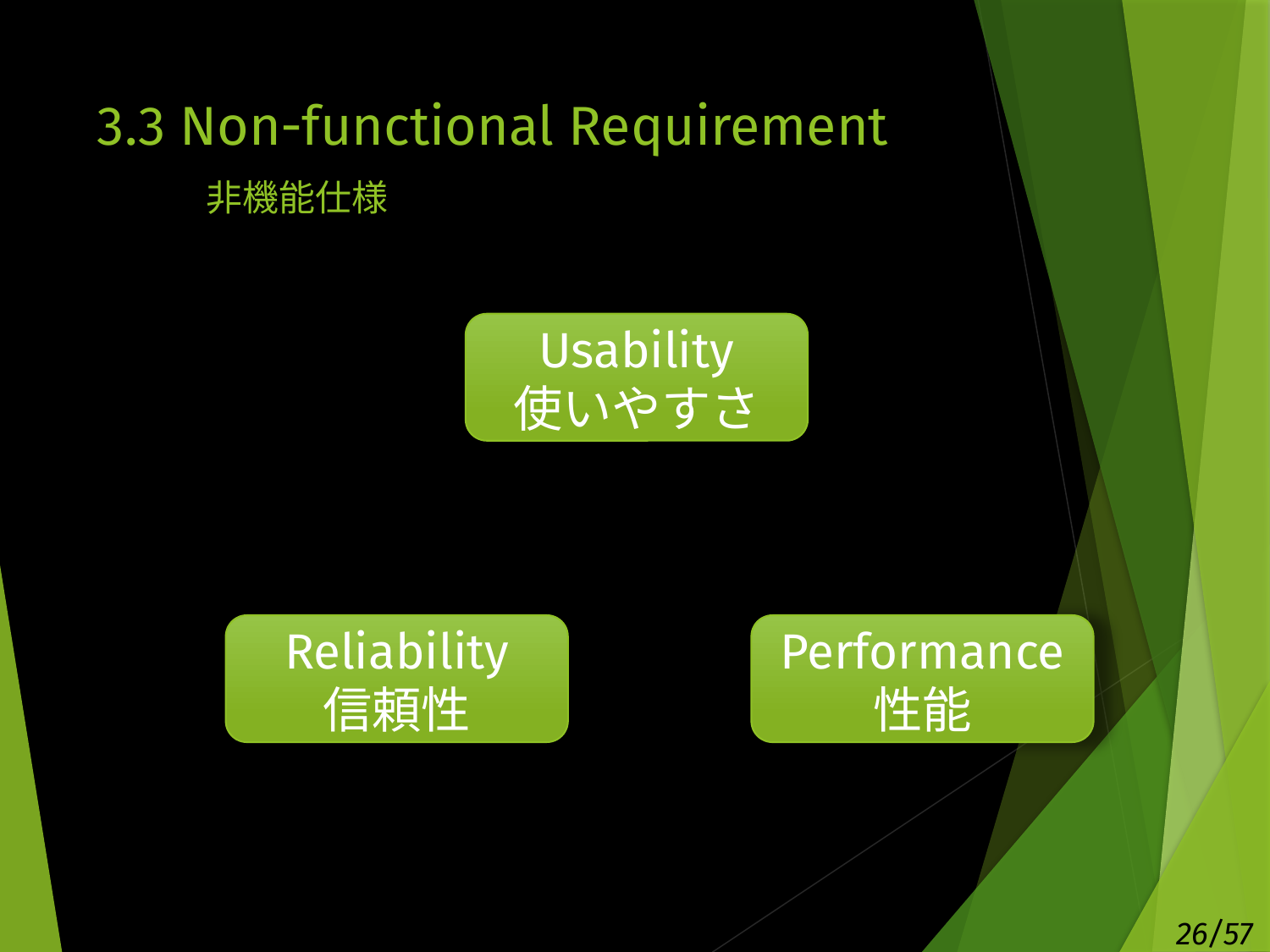

# 3.3 Non-functional Requirement 非機能仕様

Usability
使いやすさ
Reliability
信頼性
Performance
性能
26/57